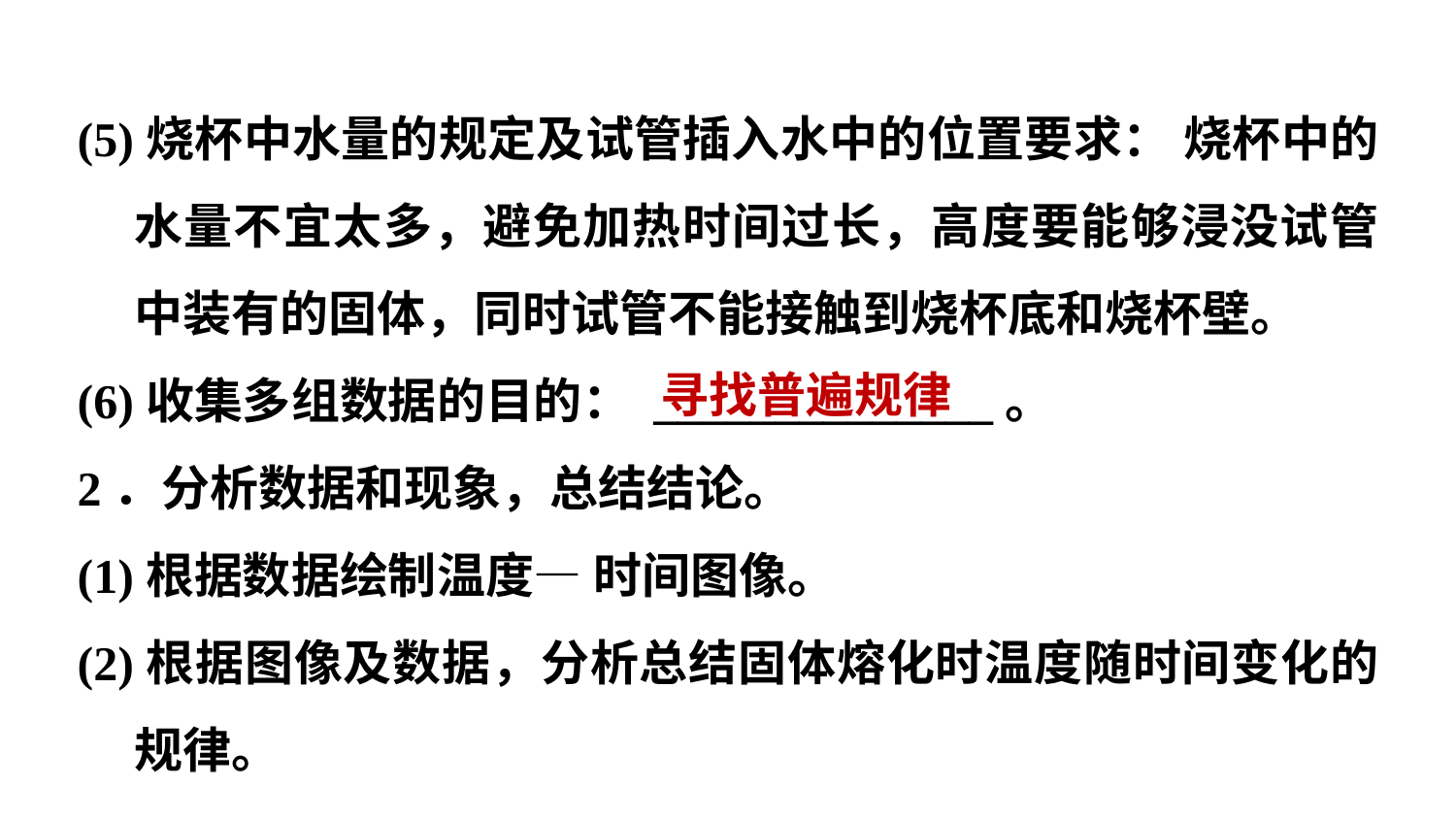

(5)烧杯中水量的规定及试管插入水中的位置要求： 烧杯中的水量不宜太多，避免加热时间过长，高度要能够浸没试管中装有的固体，同时试管不能接触到烧杯底和烧杯壁。
(6)收集多组数据的目的： ______________。
2．分析数据和现象，总结结论。
(1)根据数据绘制温度— 时间图像。
(2)根据图像及数据，分析总结固体熔化时温度随时间变化的规律。
寻找普遍规律